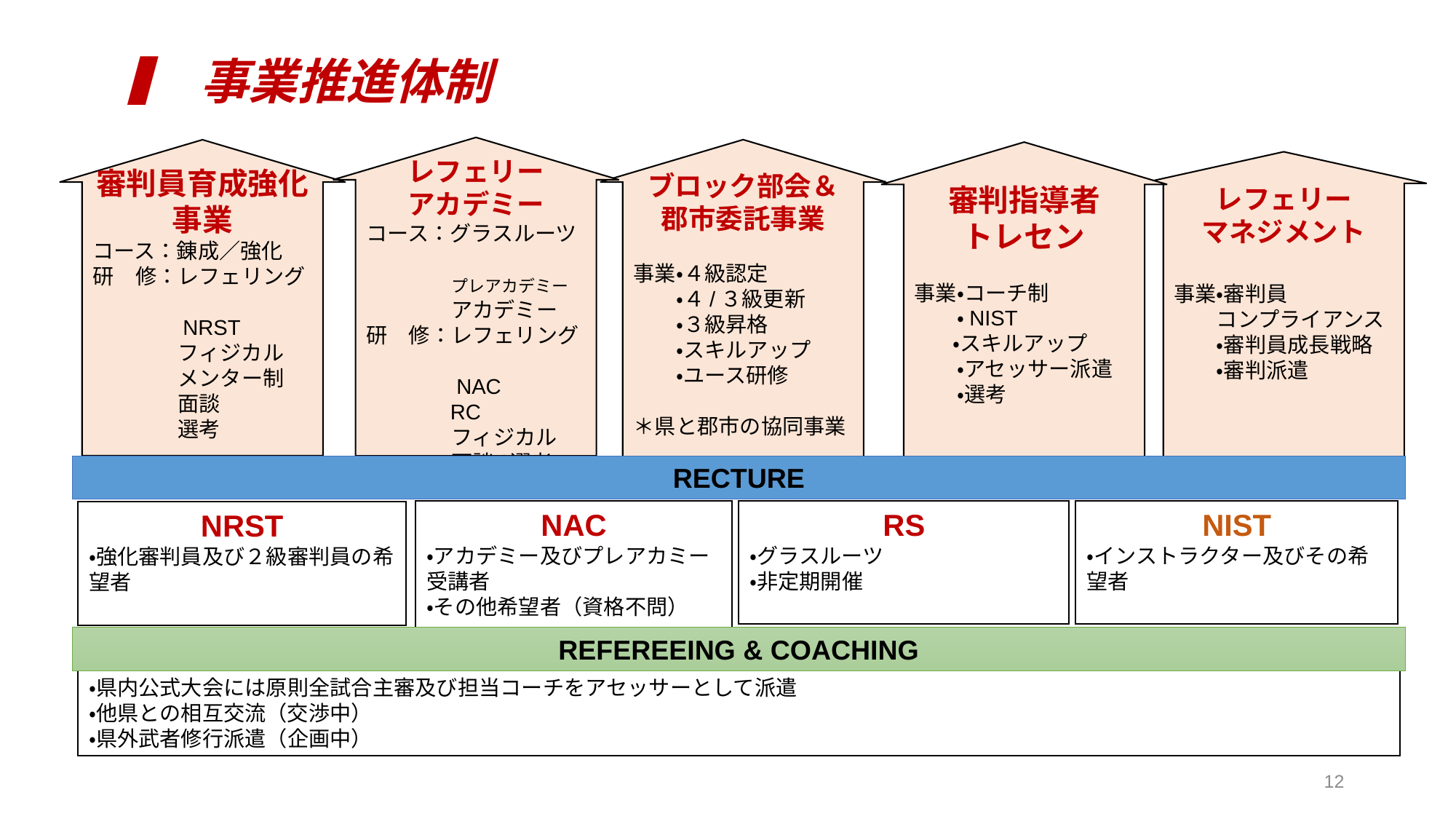

# ▍ 事業推進体制

レフェリー
アカデミー
コース：グラスルーツ
　　　　プレアカデミー
　　　　アカデミー
研　修：レフェリング
　　　　NAC
              RC
　　　　フィジカル
　　　　面談/選考

ブロック部会＆
郡市委託事業

事業・４級認定
　　・４/３級更新
　　・３級昇格
　　・スキルアップ
　　・ユース研修

＊県と郡市の協同事業

審判員育成強化事業
コース：錬成／強化
研　修：レフェリング
　　　　NRST
　　　　フィジカル
　　　　メンター制
　　　　面談
　　　　選考

審判指導者
トレセン

事業・コーチ制
　　・NIST
       ・スキルアップ
　　・アセッサー派遣
　　・選考

レフェリー
マネジメント

事業・審判員
　　コンプライアンス
　　・審判員成長戦略
　　・審判派遣

RECTURE
NAC
・アカデミー及びプレアカミー受講者
・その他希望者（資格不問）
RS
・グラスルーツ
・非定期開催

NIST
・インストラクター及びその希望者

NRST
・強化審判員及び２級審判員の希望者

REFEREEING & COACHING
・県内公式大会には原則全試合主審及び担当コーチをアセッサーとして派遣
・他県との相互交流（交渉中）
・県外武者修行派遣（企画中）
12